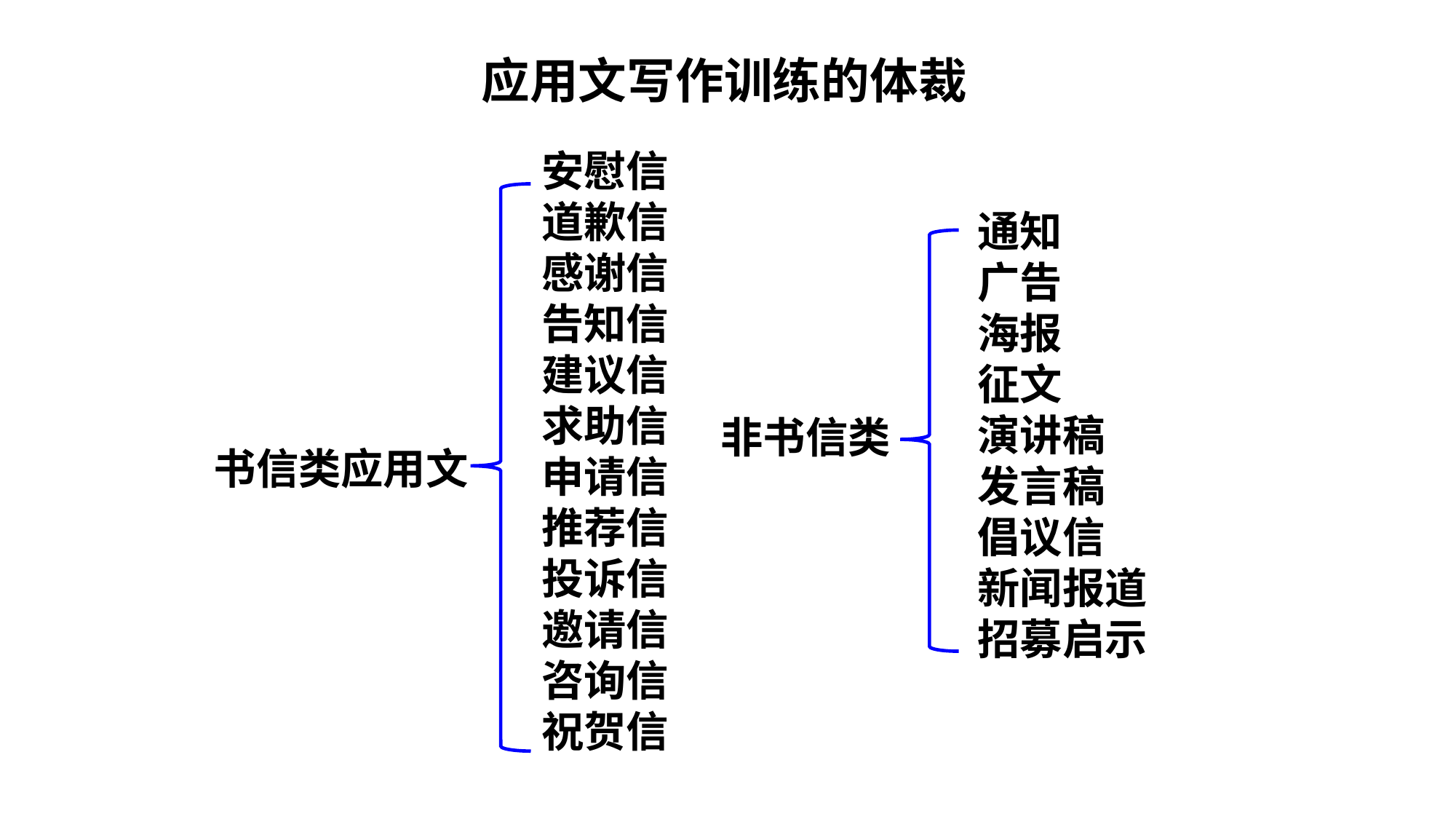

应用文写作训练的体裁
安慰信
道歉信
感谢信
告知信
建议信
求助信
申请信
推荐信
投诉信
邀请信
咨询信
祝贺信

通知
广告
海报
征文
演讲稿
发言稿
倡议信
新闻报道
招募启示

非书信类
书信类应用文